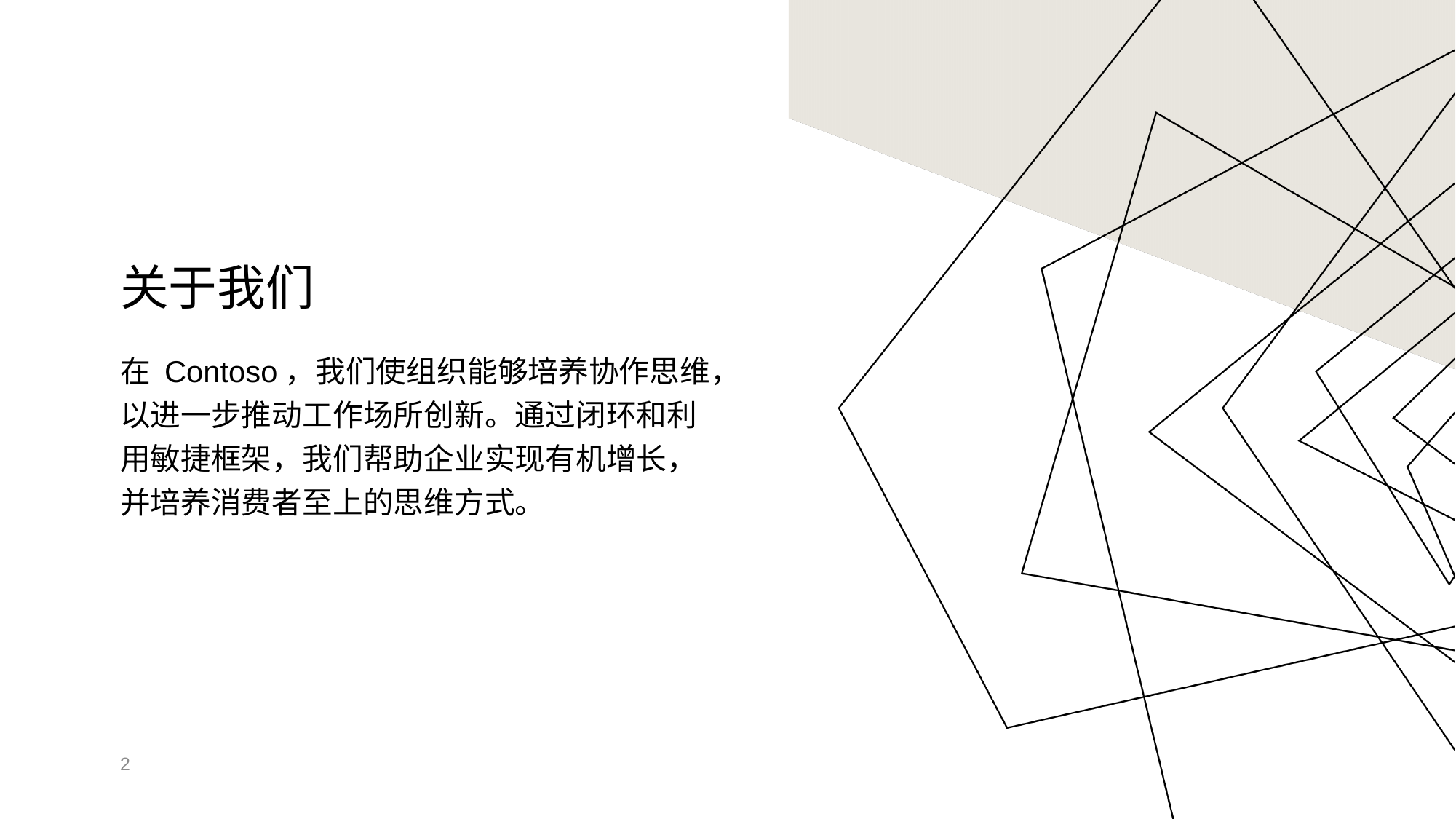

# 关于我们
在 Contoso，我们使组织能够培养协作思维，以进一步推动工作场所创新。通过闭环和利用敏捷框架，我们帮助企业实现有机增长，并培养消费者至上的思维方式。
2